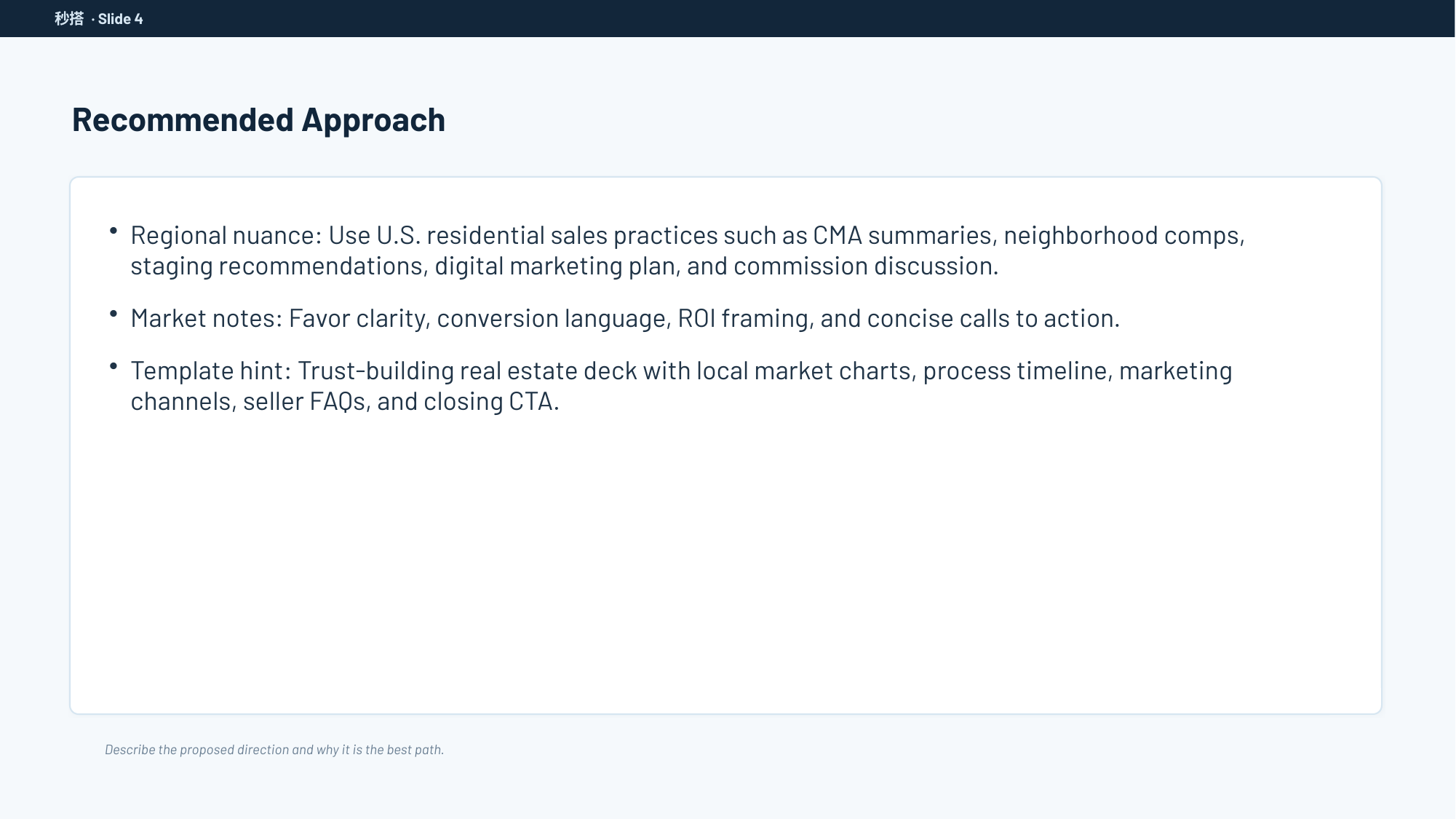

秒搭 · Slide 4
Recommended Approach

Regional nuance: Use U.S. residential sales practices such as CMA summaries, neighborhood comps, staging recommendations, digital marketing plan, and commission discussion.
Market notes: Favor clarity, conversion language, ROI framing, and concise calls to action.
Template hint: Trust-building real estate deck with local market charts, process timeline, marketing channels, seller FAQs, and closing CTA.
Describe the proposed direction and why it is the best path.